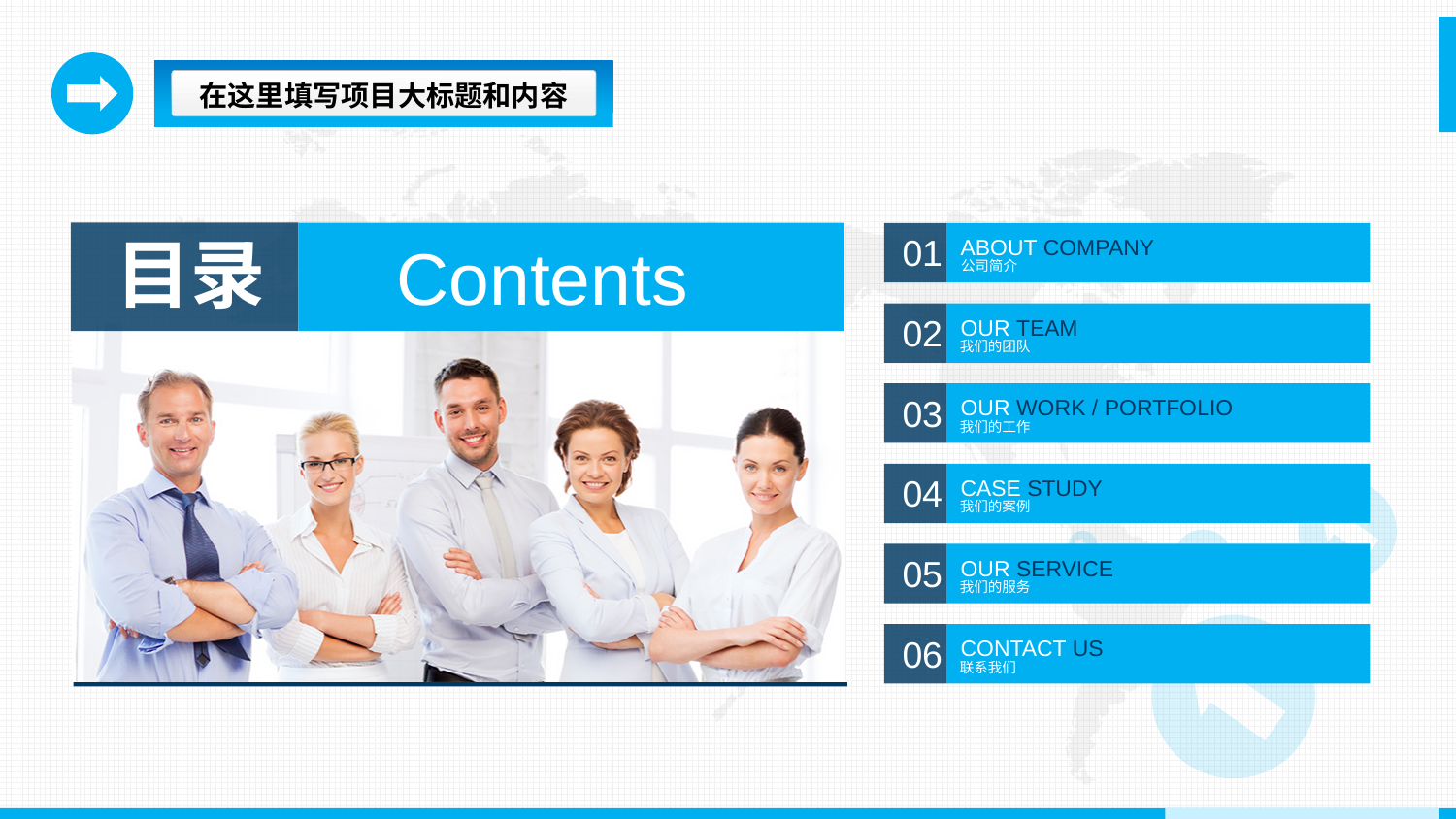

在这里填写项目大标题和内容
目录

Contents

01
ABOUT COMPANY
公司简介

02

OUR TEAM
我们的团队

03

OUR WORK / PORTFOLIO
我们的工作

04

CASE STUDY
我们的案例

05

OUR SERVICE
我们的服务

06

CONTACT US
联系我们